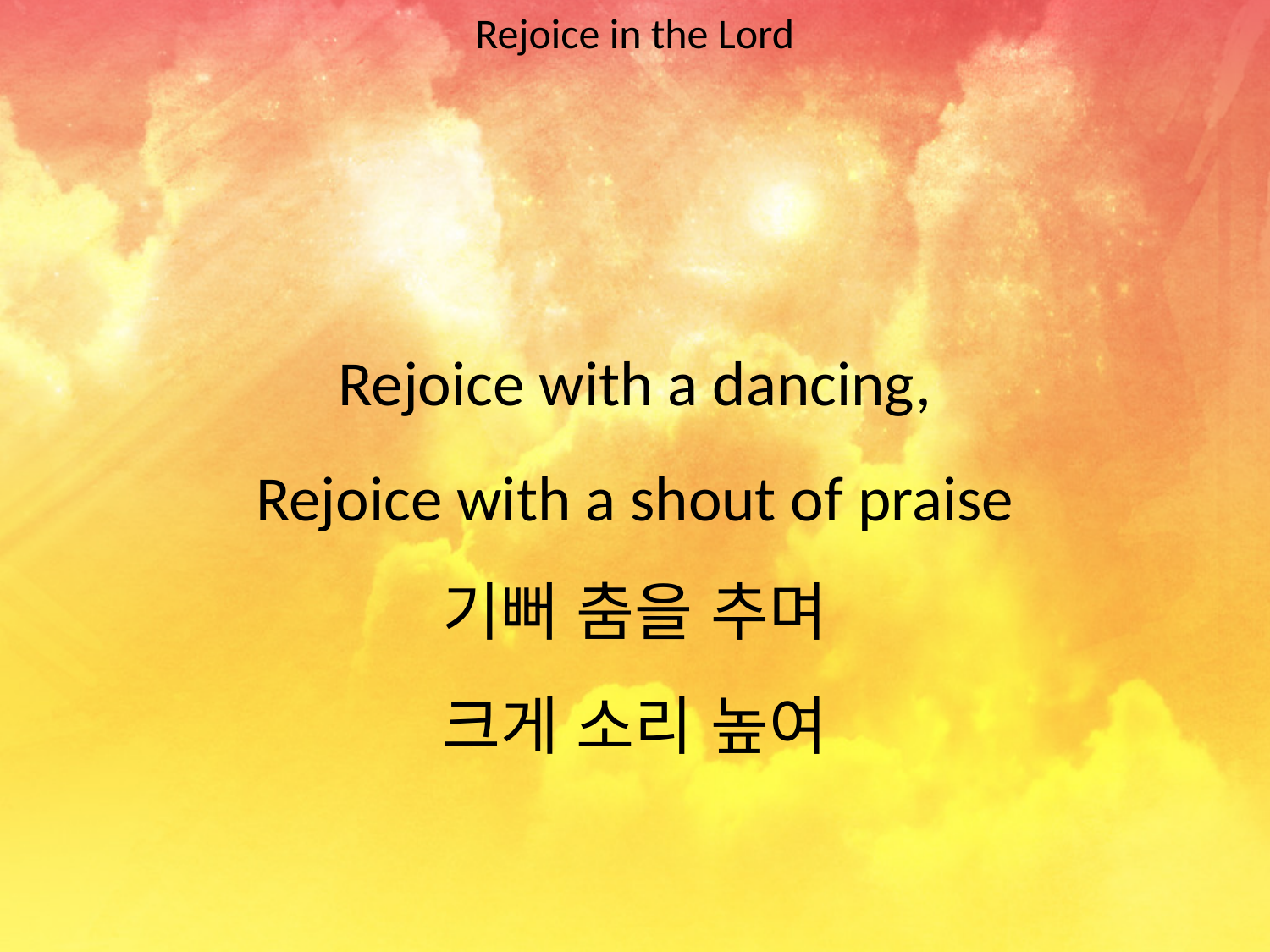

Rejoice in the Lord
#
Rejoice with a dancing,
Rejoice with a shout of praise
기뻐 춤을 추며
크게 소리 높여